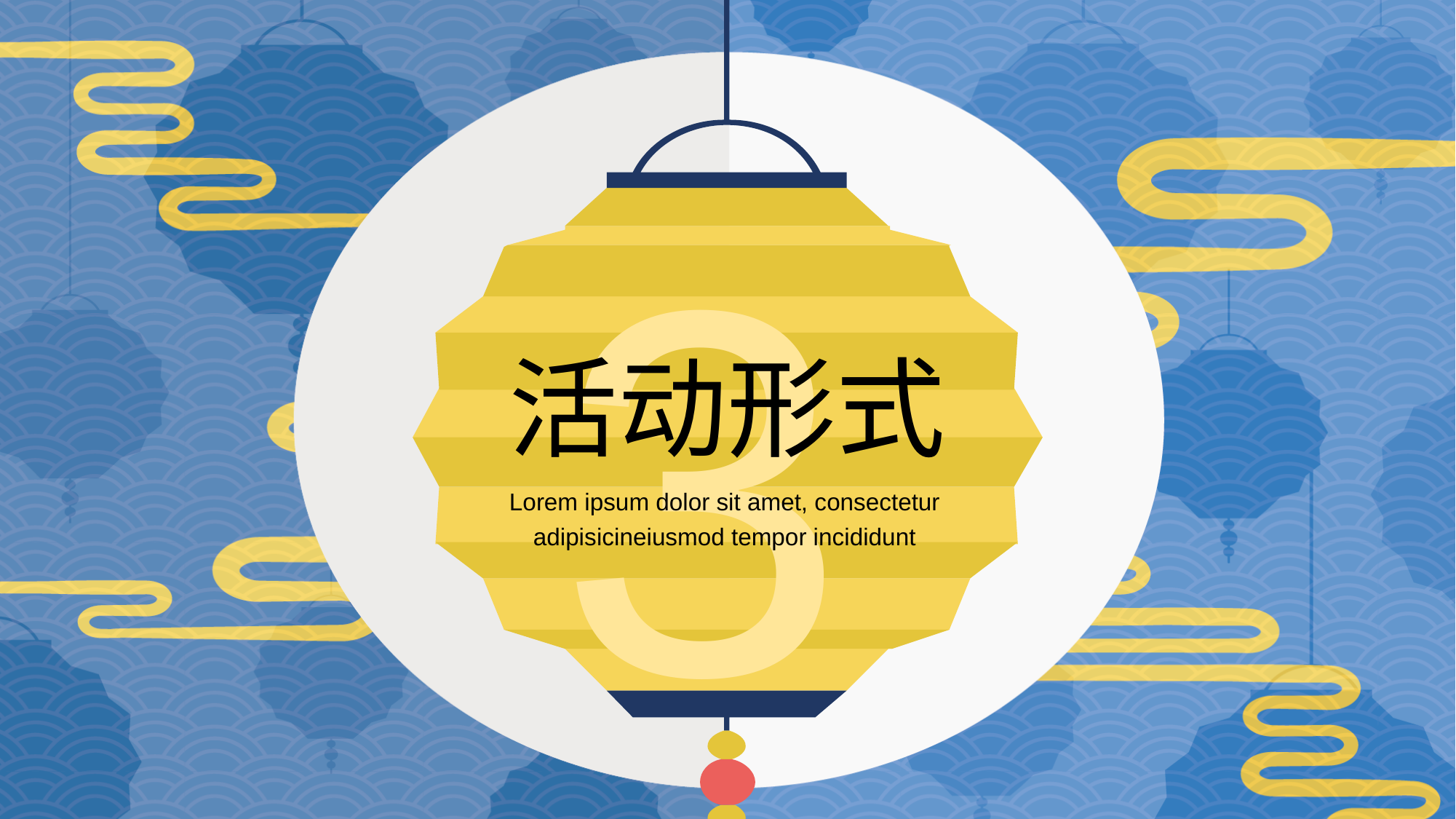

3
活动形式
Lorem ipsum dolor sit amet, consectetur adipisicineiusmod tempor incididunt